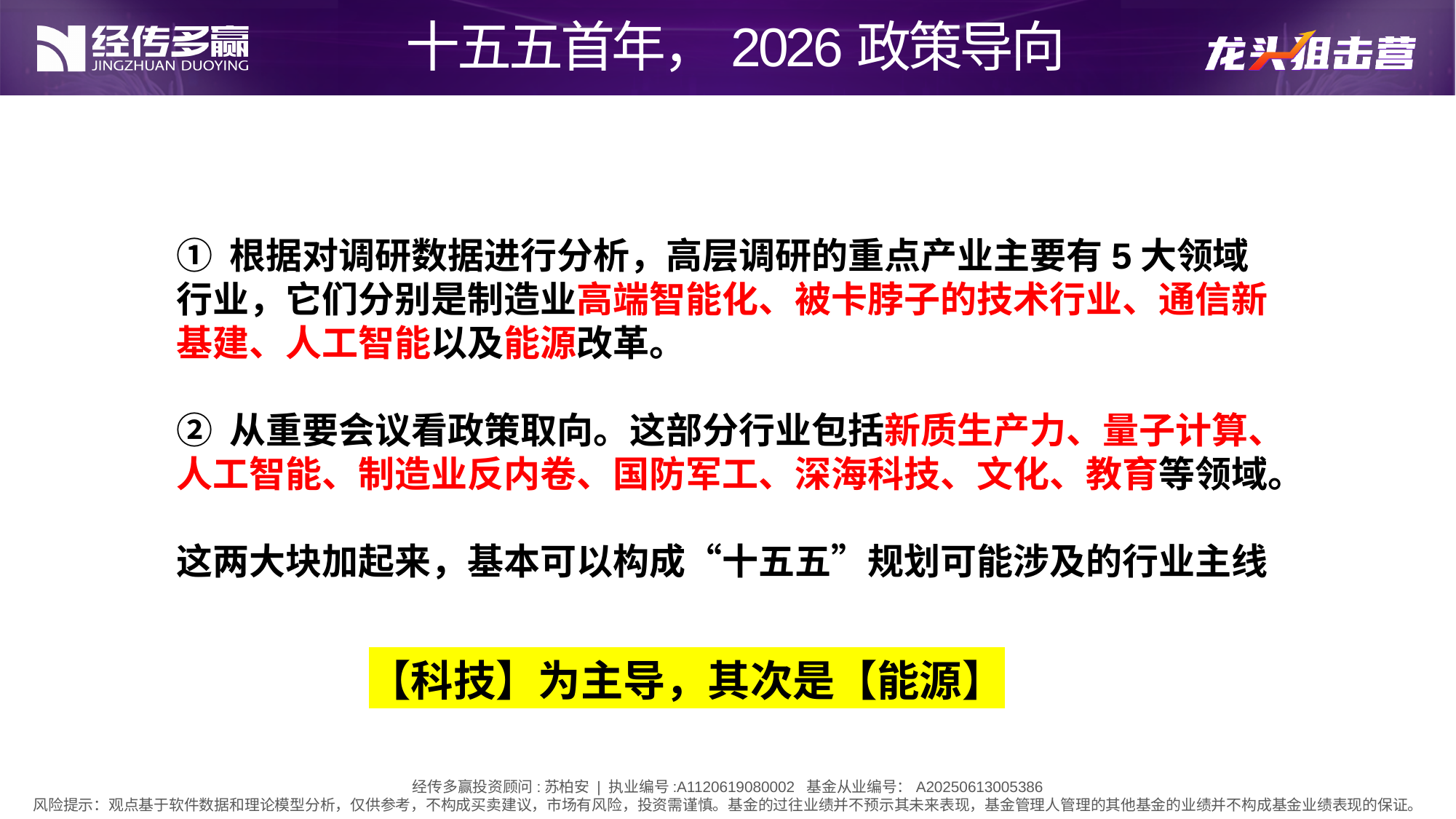

十五五首年，2026政策导向
① 根据对调研数据进行分析，高层调研的重点产业主要有5大领域行业，它们分别是制造业高端智能化、被卡脖子的技术行业、通信新基建、人工智能以及能源改革。

② 从重要会议看政策取向。这部分行业包括新质生产力、量子计算、人工智能、制造业反内卷、国防军工、深海科技、文化、教育等领域。

这两大块加起来，基本可以构成“十五五”规划可能涉及的行业主线
【科技】为主导，其次是【能源】